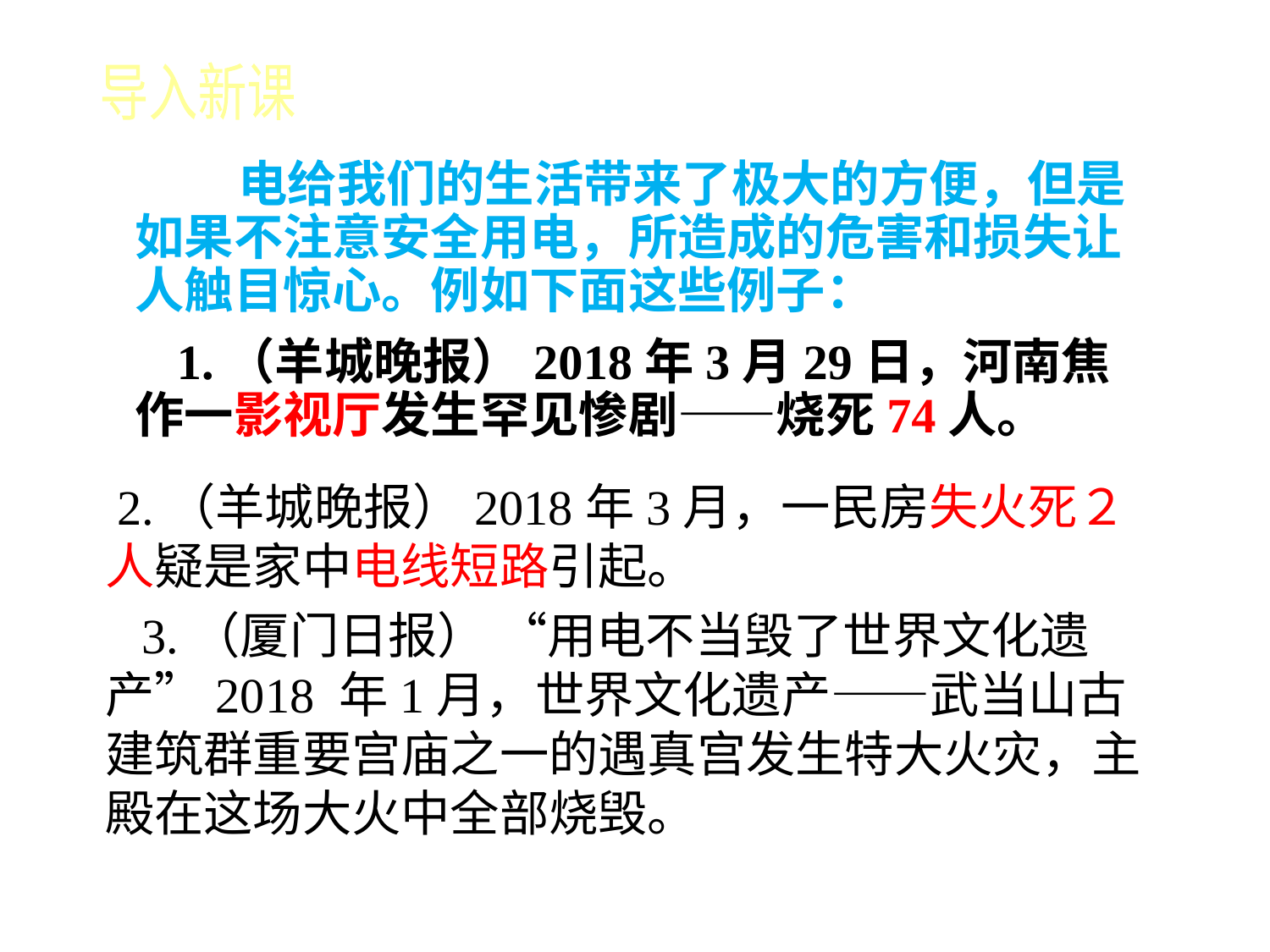

导入新课
           电给我们的生活带来了极大的方便，但是如果不注意安全用电，所造成的危害和损失让人触目惊心。例如下面这些例子：
      1.（羊城晚报）2018年3月29日，河南焦作一影视厅发生罕见惨剧——烧死74人。
 2.（羊城晚报）2018年3月，一民房失火死２人疑是家中电线短路引起。
   3.（厦门日报） “用电不当毁了世界文化遗产”2018 年1月，世界文化遗产——武当山古建筑群重要宫庙之一的遇真宫发生特大火灾，主殿在这场大火中全部烧毁。